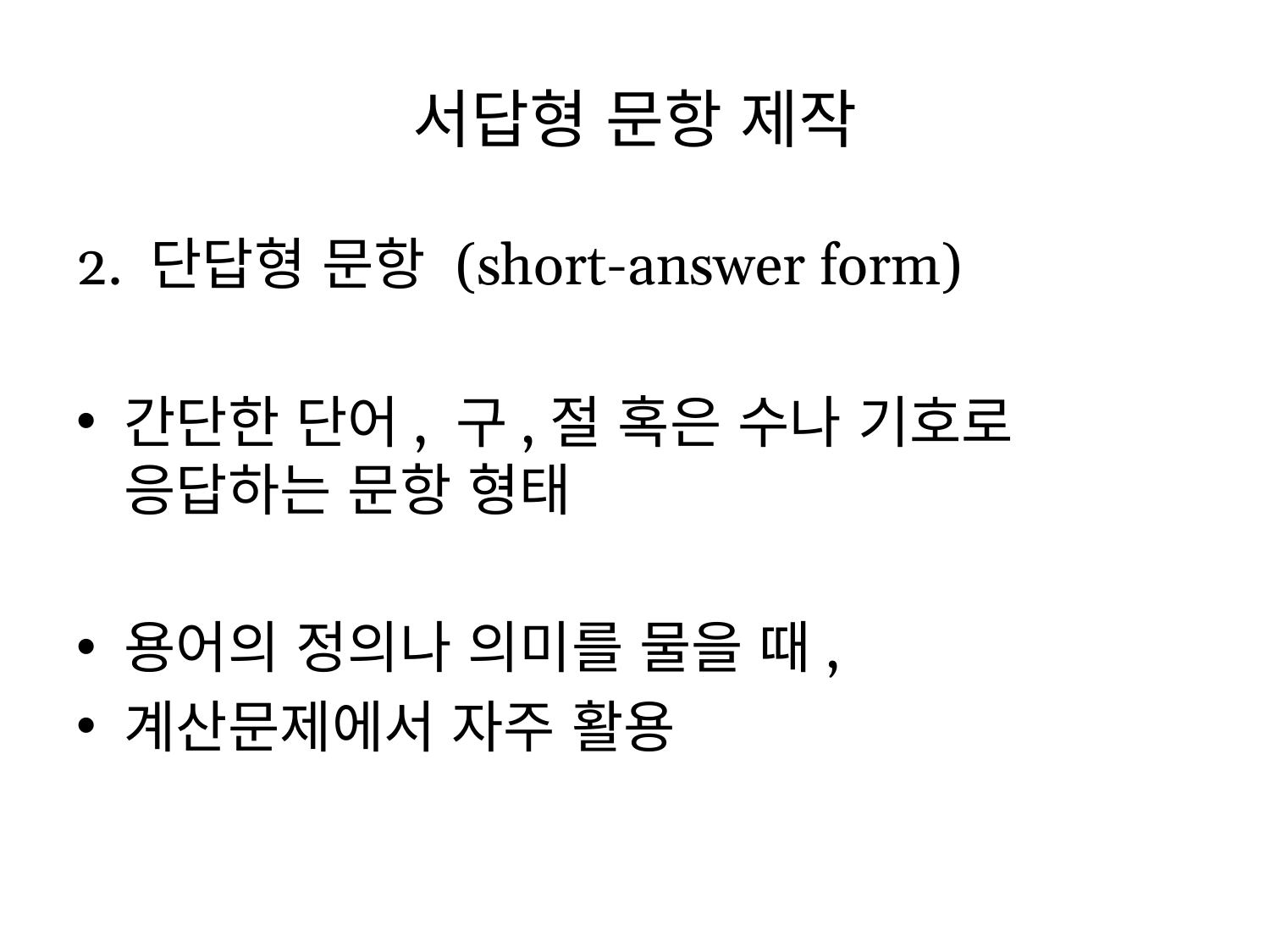

# 서답형 문항 제작
2. 단답형 문항 (short-answer form)

간단한 단어, 구,절 혹은 수나 기호로 응답하는 문항 형태

용어의 정의나 의미를 물을 때,
계산문제에서 자주 활용